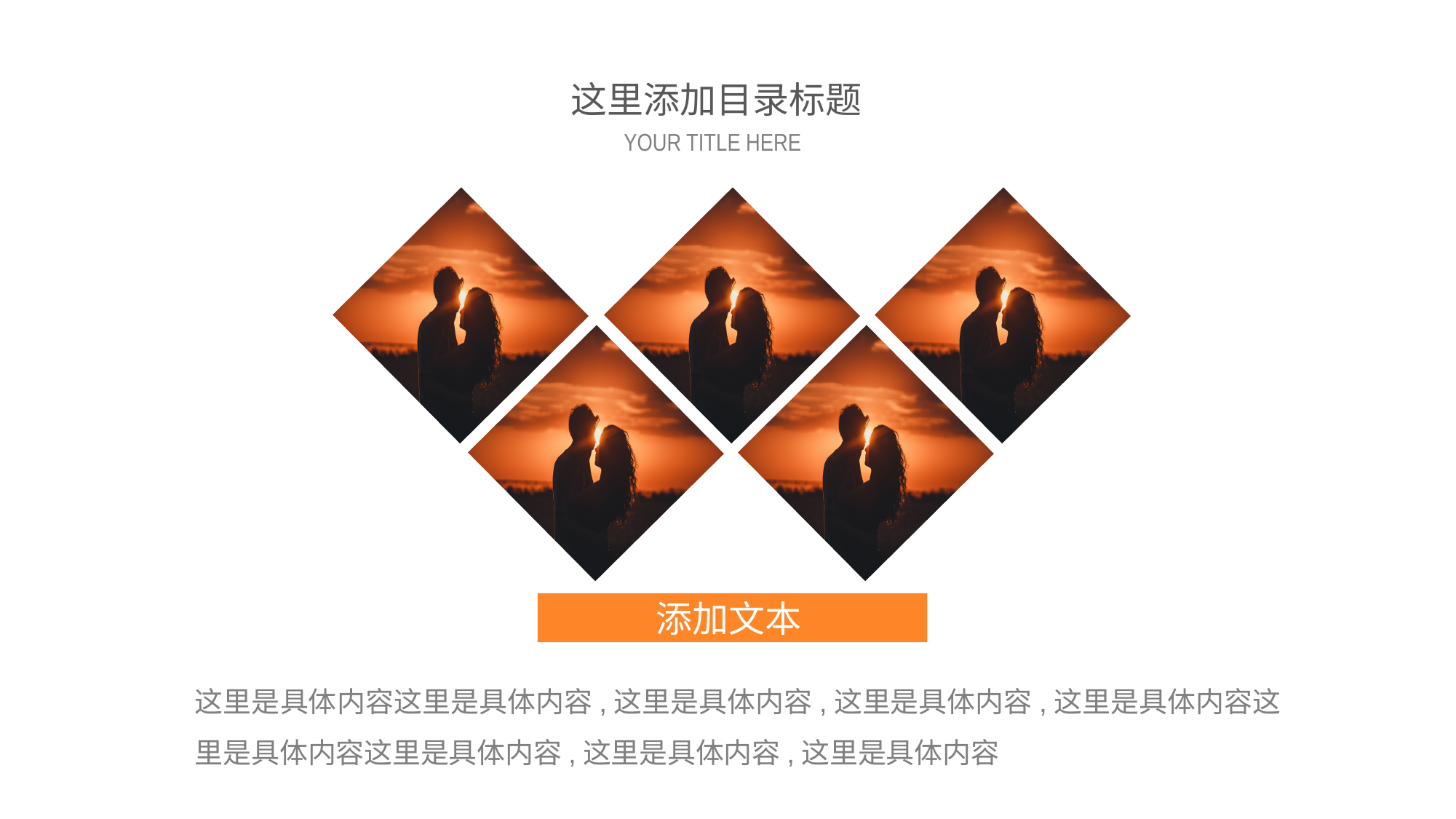

03
这里添加目录标题
YOUR TITLE HERE

添加文本

这里是具体内容这里是具体内容,这里是具体内容,这里是具体内容,这里是具体内容这里是具体内容这里是具体内容,这里是具体内容,这里是具体内容